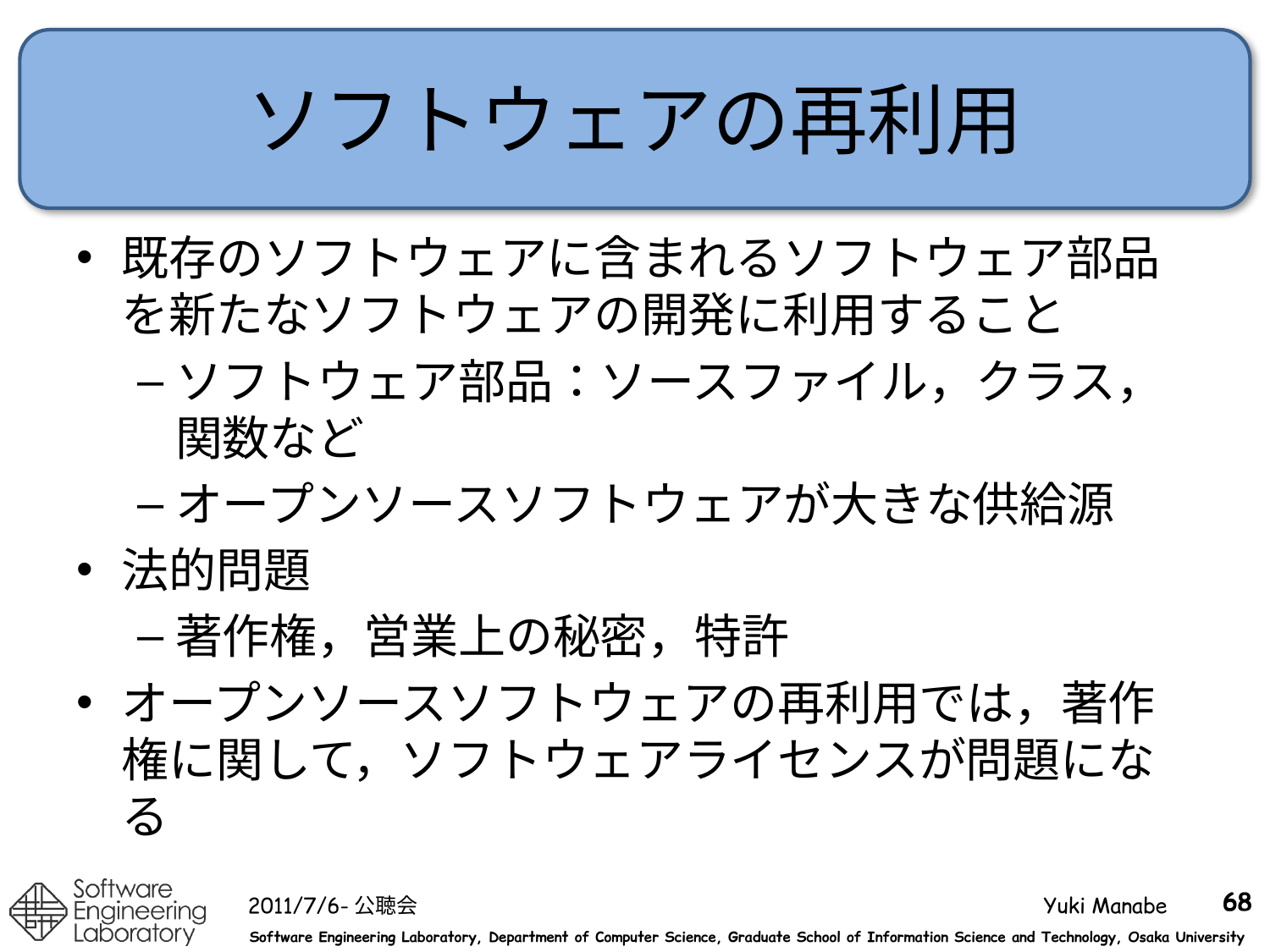

# ソフトウェアの再利用
既存のソフトウェアに含まれるソフトウェア部品を新たなソフトウェアの開発に利用すること
ソフトウェア部品：ソースファイル，クラス，関数など
オープンソースソフトウェアが大きな供給源
法的問題
著作権，営業上の秘密，特許
オープンソースソフトウェアの再利用では，著作権に関して，ソフトウェアライセンスが問題になる
68
2011/7/6-公聴会
Yuki Manabe